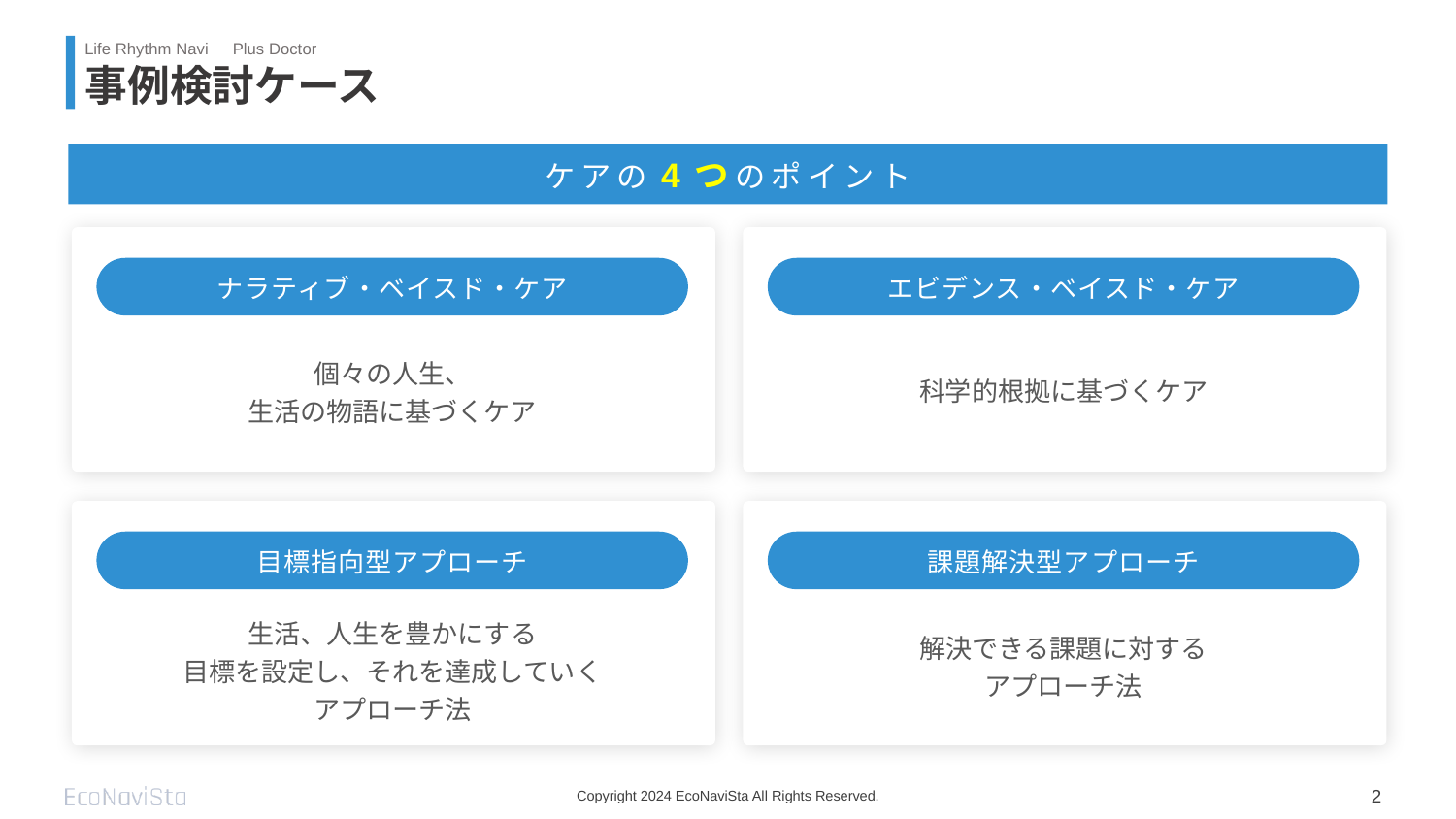

# 事例検討ケース
ケアの4つのポイント

ナラティブ・ベイスド・ケア
エビデンス・ベイスド・ケア
個々の人生、
生活の物語に基づくケア
科学的根拠に基づくケア

目標指向型アプローチ
課題解決型アプローチ
生活、人生を豊かにする
目標を設定し、それを達成していく
アプローチ法
解決できる課題に対する
アプローチ法
Copyright 2024 EcoNaviSta All Rights Reserved.
2